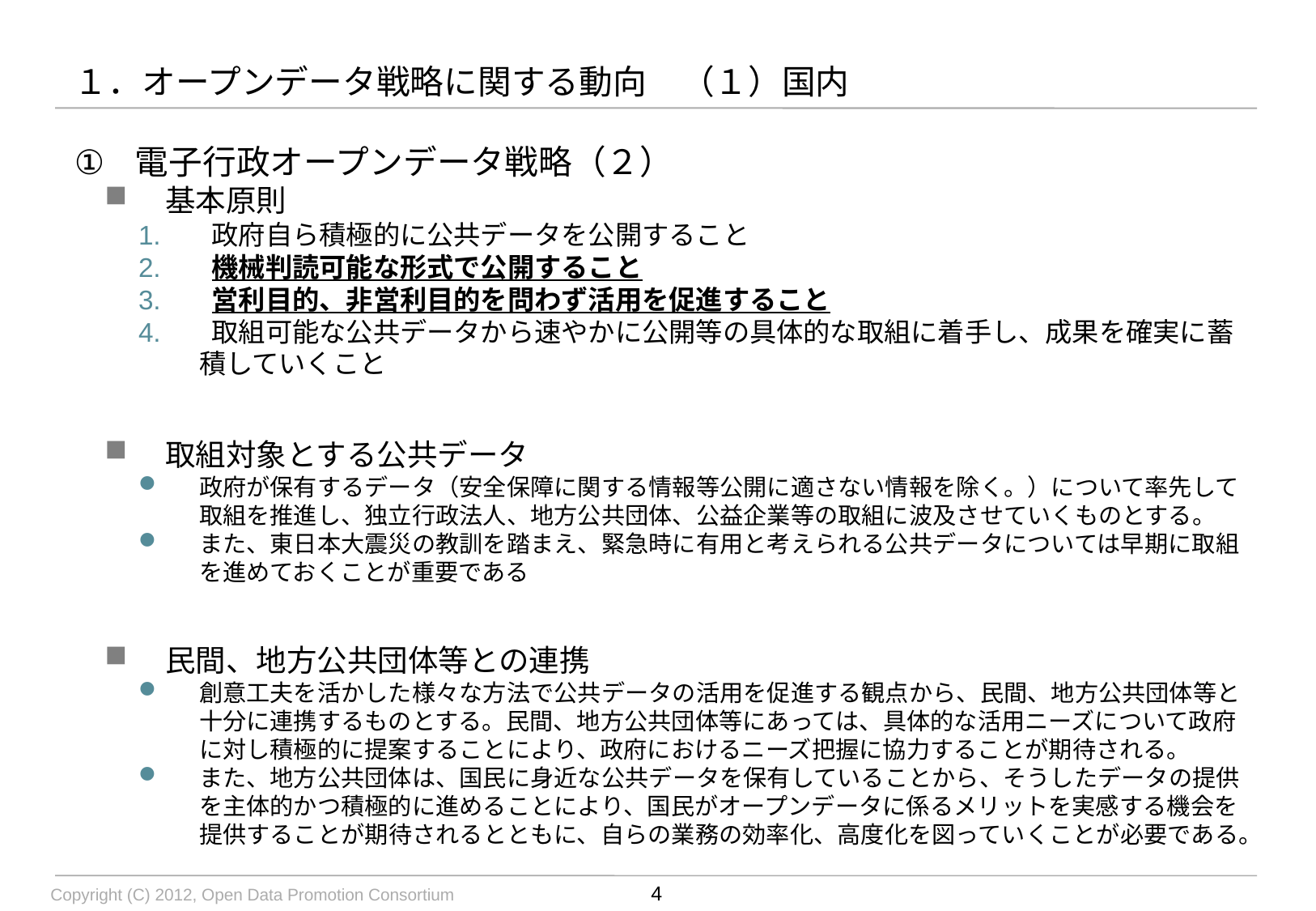

# １．オープンデータ戦略に関する動向　（１）国内

電子行政オープンデータ戦略（２）
基本原則
 政府自ら積極的に公共データを公開すること
 機械判読可能な形式で公開すること
 営利目的、非営利目的を問わず活用を促進すること
 取組可能な公共データから速やかに公開等の具体的な取組に着手し、成果を確実に蓄積していくこと

取組対象とする公共データ
政府が保有するデータ（安全保障に関する情報等公開に適さない情報を除く。）について率先して取組を推進し、独立行政法人、地方公共団体、公益企業等の取組に波及させていくものとする。
また、東日本大震災の教訓を踏まえ、緊急時に有用と考えられる公共データについては早期に取組を進めておくことが重要である

民間、地方公共団体等との連携
創意工夫を活かした様々な方法で公共データの活用を促進する観点から、民間、地方公共団体等と十分に連携するものとする。民間、地方公共団体等にあっては、具体的な活用ニーズについて政府に対し積極的に提案することにより、政府におけるニーズ把握に協力することが期待される。
また、地方公共団体は、国民に身近な公共データを保有していることから、そうしたデータの提供を主体的かつ積極的に進めることにより、国民がオープンデータに係るメリットを実感する機会を提供することが期待されるとともに、自らの業務の効率化、高度化を図っていくことが必要である。

4
Copyright (C) 2012, Open Data Promotion Consortium